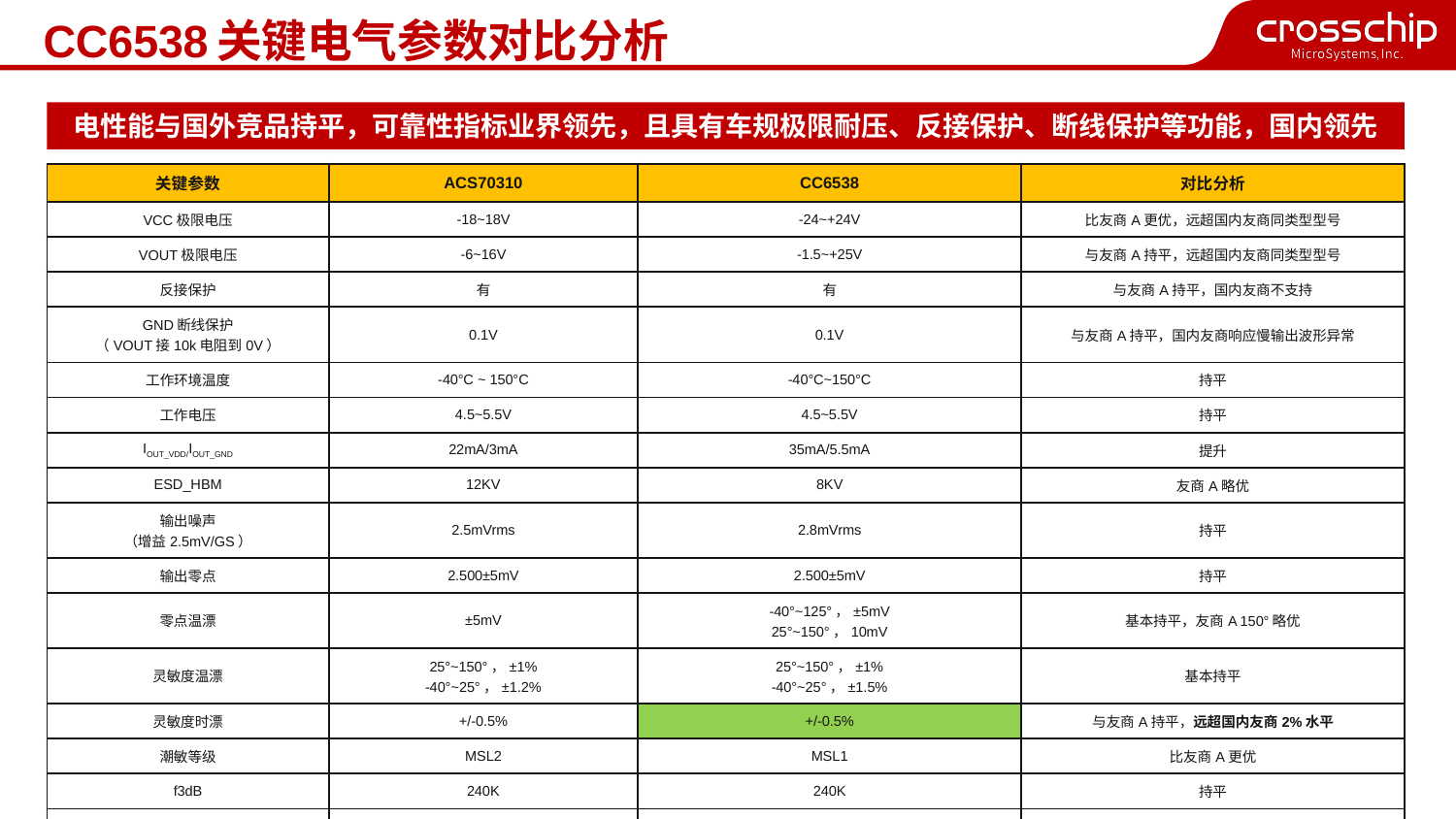

CC6538关键电气参数对比分析
电性能与国外竞品持平，可靠性指标业界领先，且具有车规极限耐压、反接保护、断线保护等功能，国内领先
| 关键参数 | ACS70310 | CC6538 | 对比分析 |
| --- | --- | --- | --- |
| VCC极限电压 | -18~18V | -24~+24V | 比友商A更优，远超国内友商同类型型号 |
| VOUT极限电压 | -6~16V | -1.5~+25V | 与友商A持平，远超国内友商同类型型号 |
| 反接保护 | 有 | 有 | 与友商A持平，国内友商不支持 |
| GND断线保护 （VOUT接10k电阻到0V） | 0.1V | 0.1V | 与友商A持平，国内友商响应慢输出波形异常 |
| 工作环境温度 | -40°C ~ 150°C | -40°C~150°C | 持平 |
| 工作电压 | 4.5~5.5V | 4.5~5.5V | 持平 |
| IOUT\_VDD/IOUT\_GND | 22mA/3mA | 35mA/5.5mA | 提升 |
| ESD\_HBM | 12KV | 8KV | 友商A略优 |
| 输出噪声 （增益2.5mV/GS） | 2.5mVrms | 2.8mVrms | 持平 |
| 输出零点 | 2.500±5mV | 2.500±5mV | 持平 |
| 零点温漂 | ±5mV | -40°~125°，±5mV 25°~150°，10mV | 基本持平，友商A 150°略优 |
| 灵敏度温漂 | 25°~150°，±1% -40°~25°，±1.2% | 25°~150°，±1% -40°~25°，±1.5% | 基本持平 |
| 灵敏度时漂 | +/-0.5% | +/-0.5% | 与友商A持平，远超国内友商2%水平 |
| 潮敏等级 | MSL2 | MSL1 | 比友商A更优 |
| f3dB | 240K | 240K | 持平 |
| Tres | 2.1us | 1.2us | 提升 |
| 可靠性标准 | AEC-Q100，G0 | AEC-Q100，G0 | 持平 |